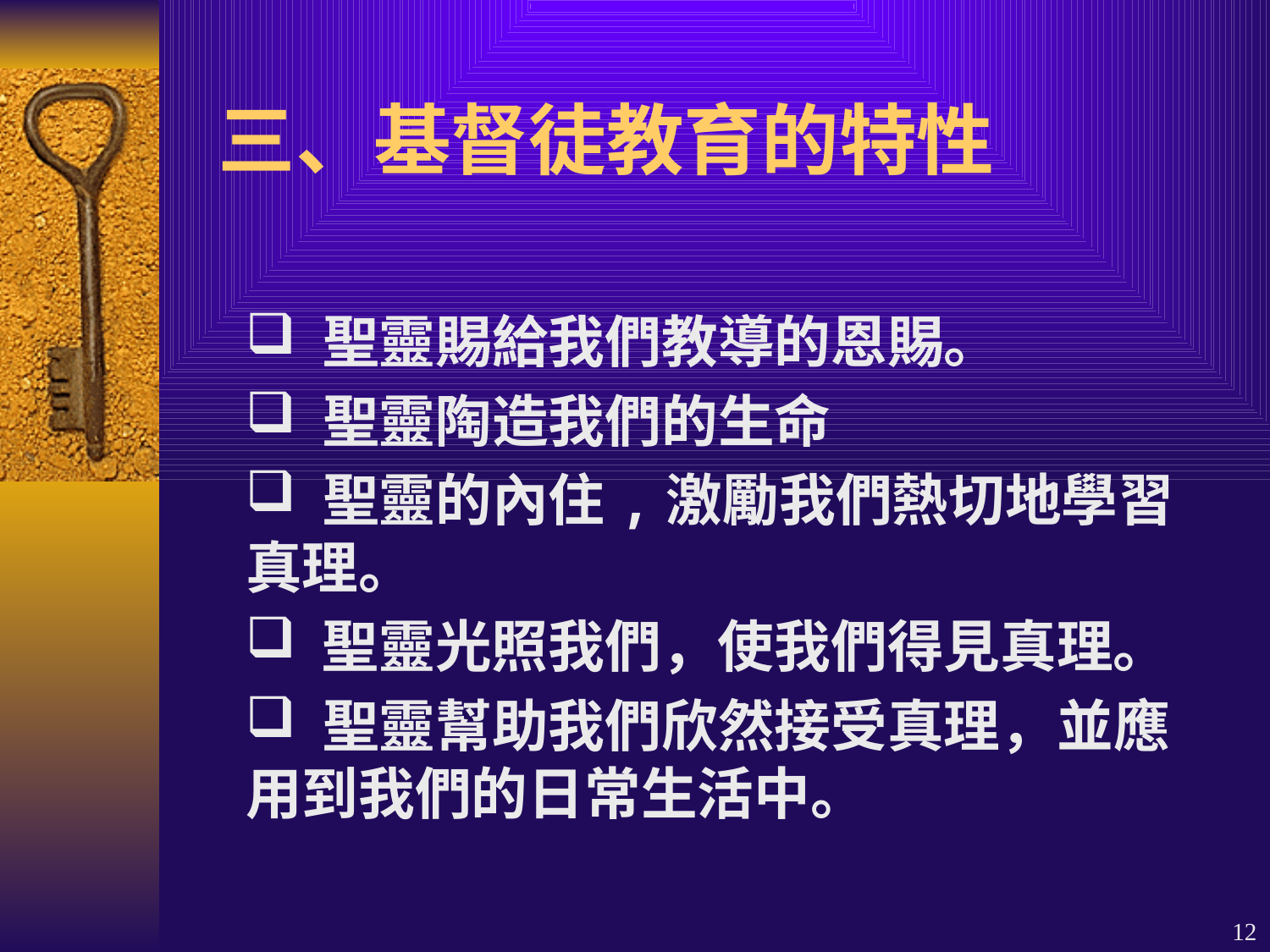

# 三、基督徒教育的特性

 聖靈賜給我們教導的恩賜。
 聖靈陶造我們的生命
 聖靈的內住,激勵我們熱切地學習真理。
 聖靈光照我們，使我們得見真理。
 聖靈幫助我們欣然接受真理，並應用到我們的日常生活中。

12